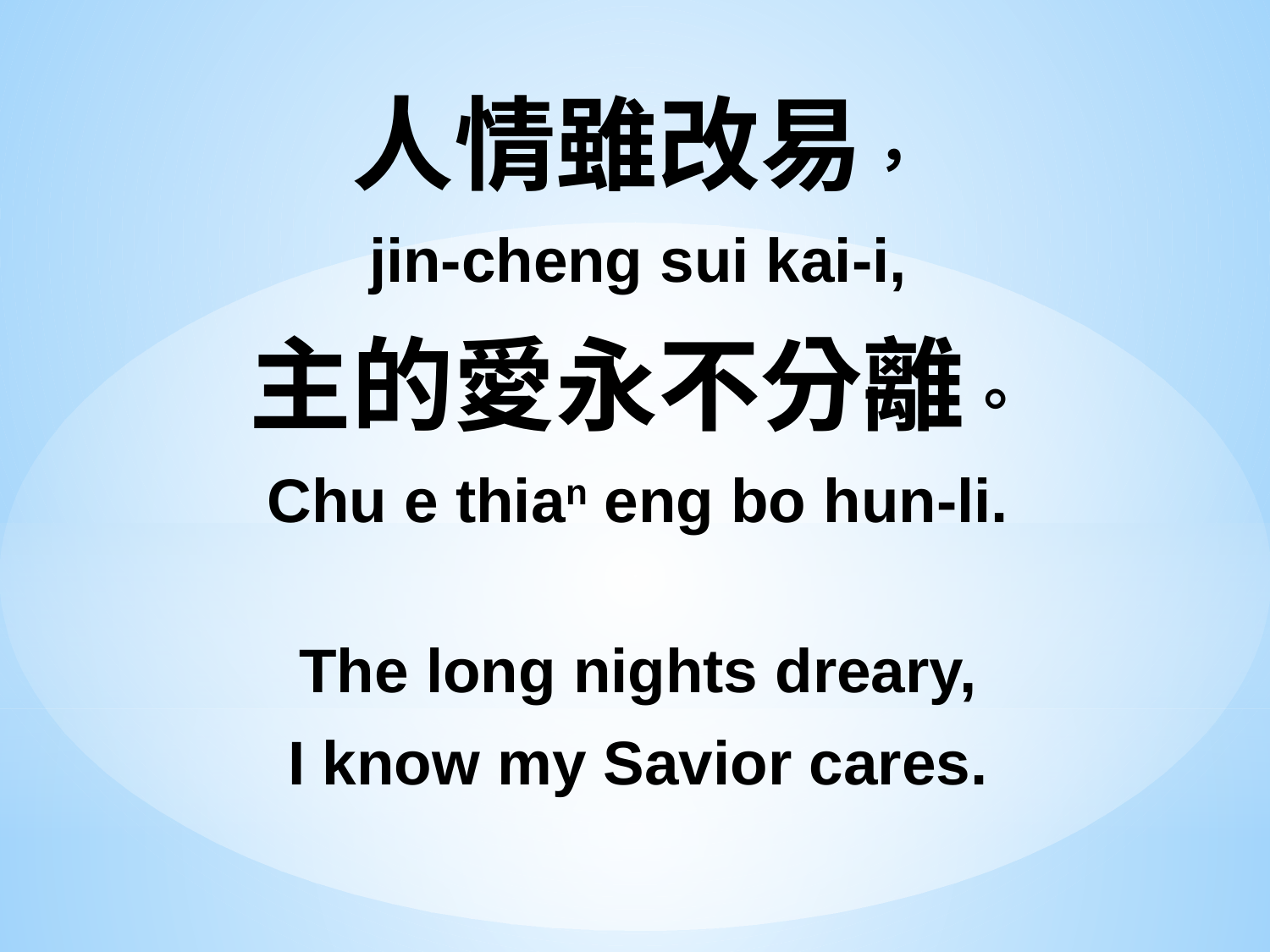

人情雖改易，
jin-cheng sui kai-i,
主的愛永不分離。
Chu e thian eng bo hun-li.

The long nights dreary,
I know my Savior cares.